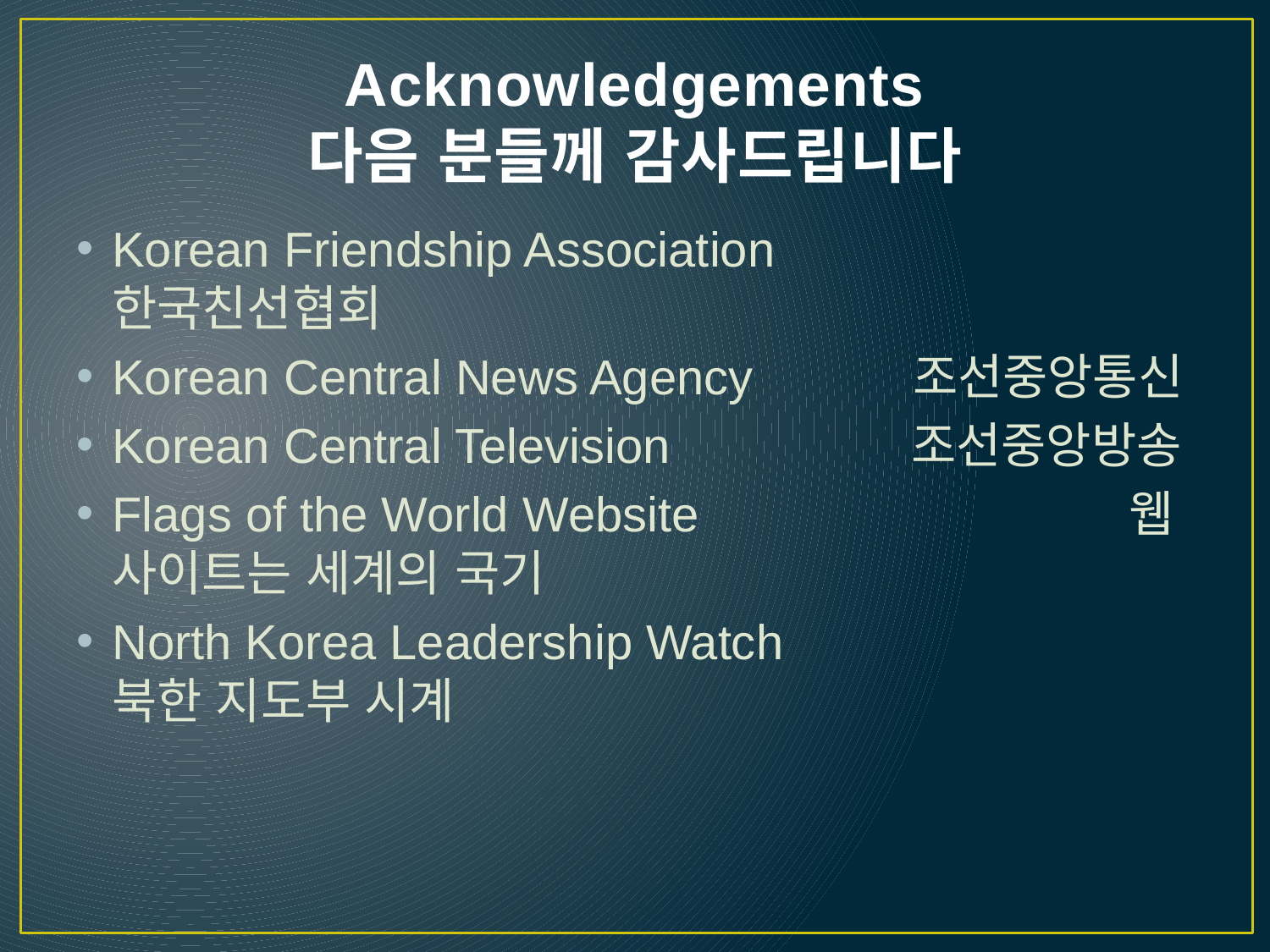

# Acknowledgements 다음 분들께 감사드립니다
Korean Friendship Association           한국친선협회
Korean Central News Agency           조선중앙통신
Korean Central Television                 조선중앙방송
Flags of the World Website                               웹 사이트는 세계의 국기
North Korea Leadership Watch                       북한 지도부 시계